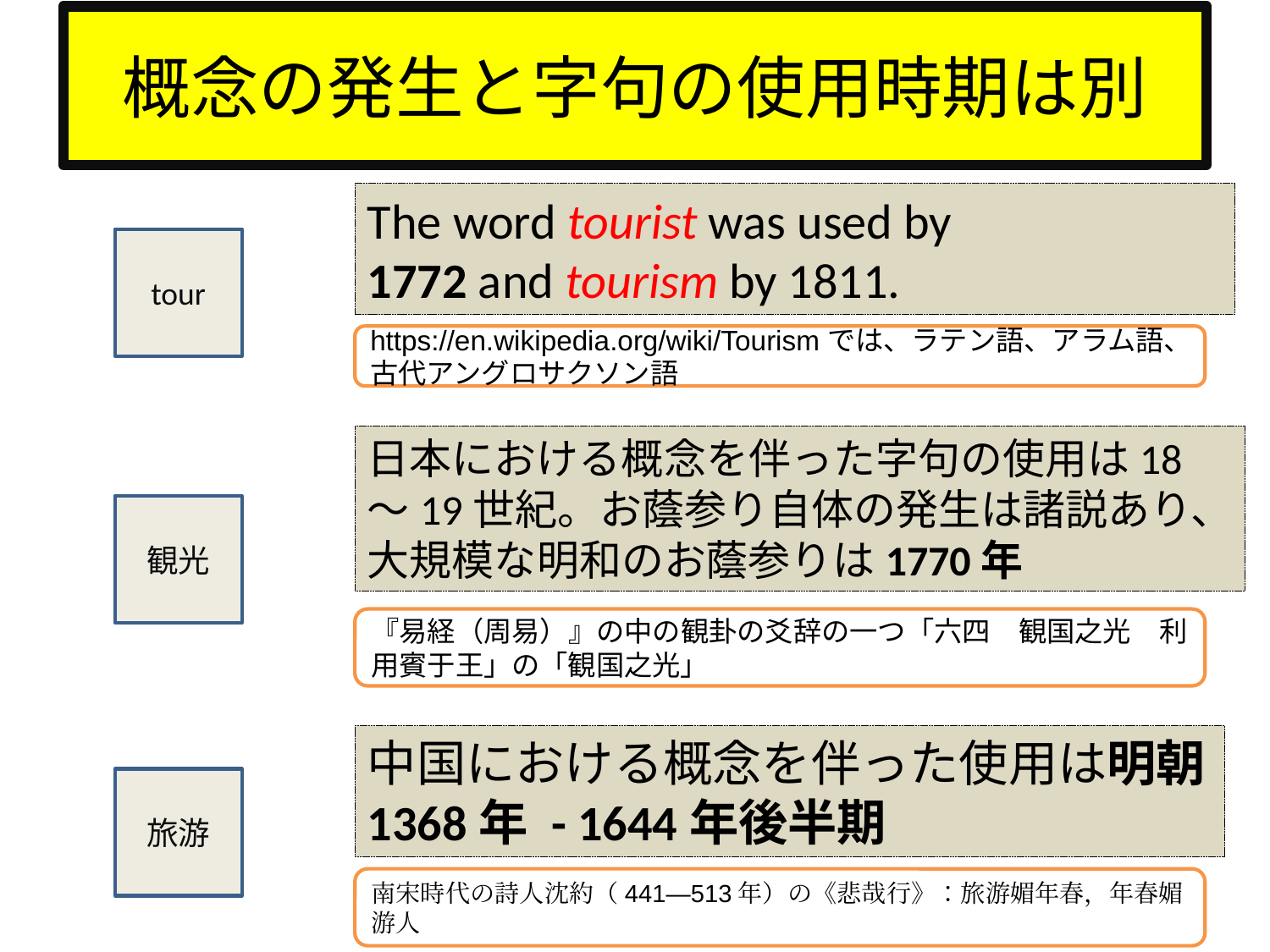

# 概念の発生と字句の使用時期は別
The word tourist was used by　1772 and tourism by 1811.
tour
https://en.wikipedia.org/wiki/Tourismでは、ラテン語、アラム語、古代アングロサクソン語
日本における概念を伴った字句の使用は18～19世紀。お蔭参り自体の発生は諸説あり、大規模な明和のお蔭参りは1770年
観光
『易経（周易）』の中の観卦の爻辞の一つ「六四　観国之光　利用賓于王」の「観国之光」
中国における概念を伴った使用は明朝1368年 - 1644年後半期
旅游
南宋時代の詩人沈約（441—513年）の《悲哉行》：旅游媚年春，年春媚游人